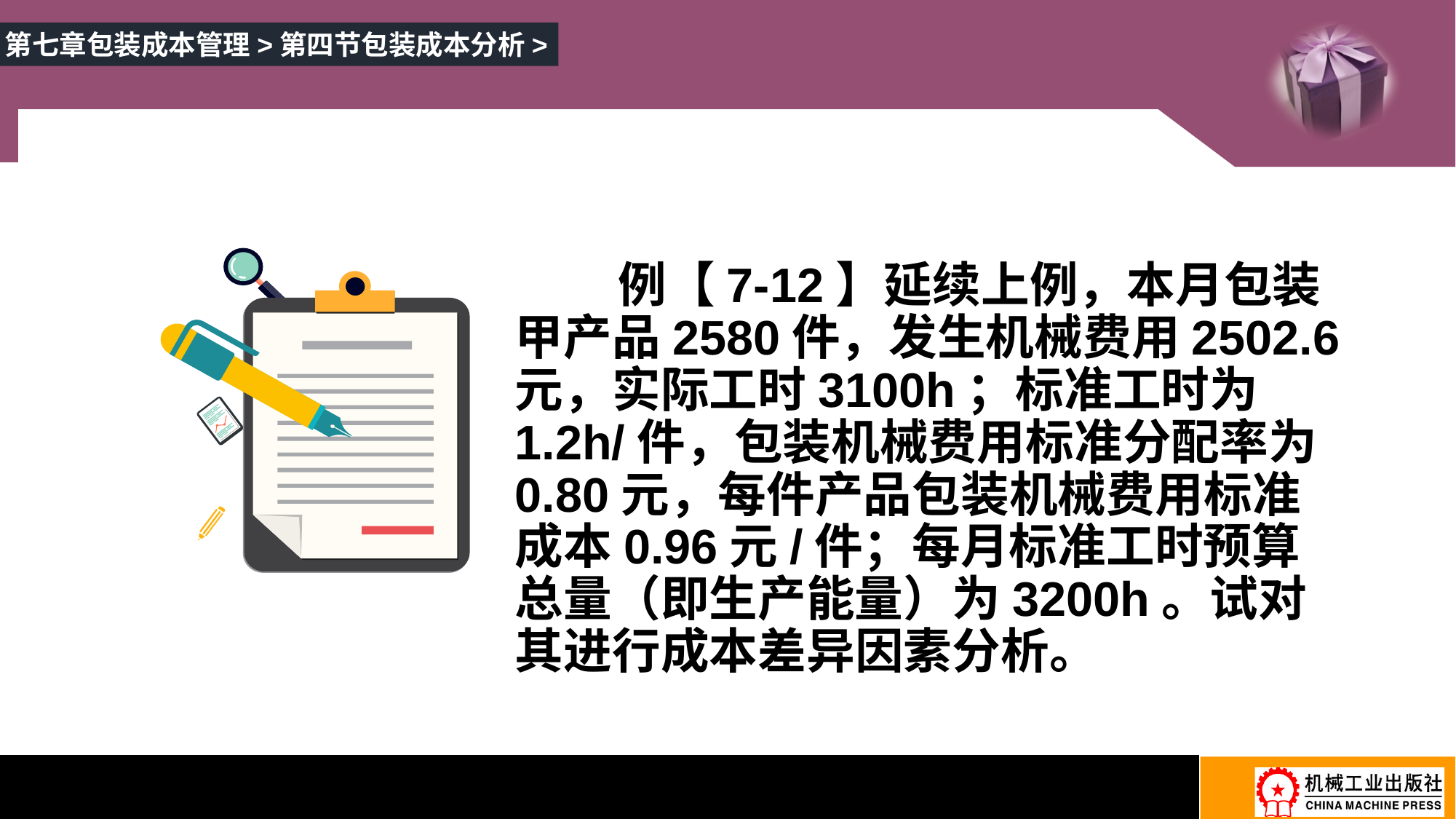

第七章包装成本管理>第四节包装成本分析>

例【7-12】延续上例，本月包装甲产品2580件，发生机械费用2502.6元，实际工时3100h；标准工时为1.2h/件，包装机械费用标准分配率为0.80元，每件产品包装机械费用标准成本0.96元/件；每月标准工时预算总量（即生产能量）为3200h。试对其进行成本差异因素分析。